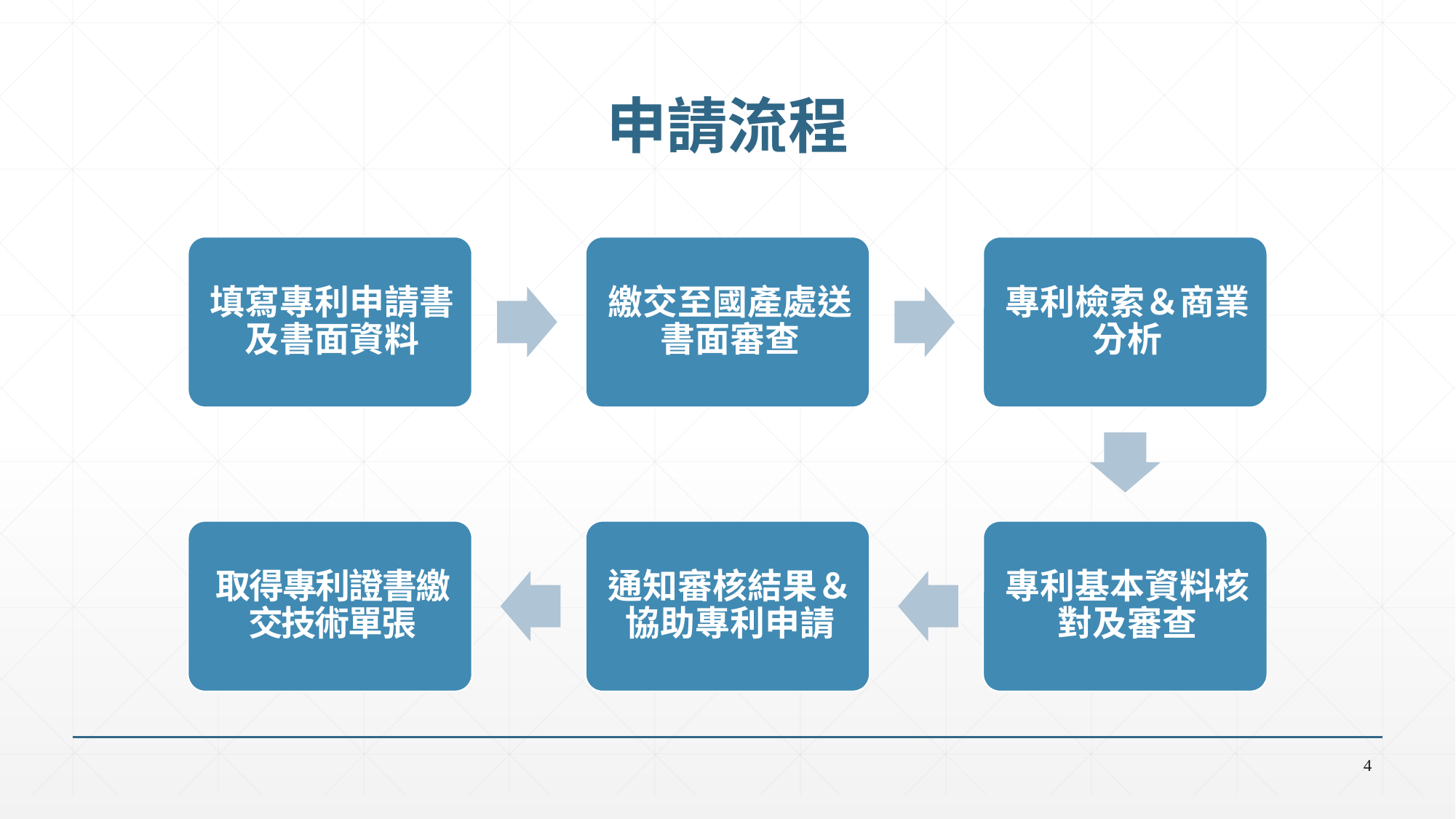

# 申請流程
填寫專利申請書及書面資料

繳交至國產處送書面審查

專利檢索＆商業分析

專利基本資料核對及審查

通知審核結果＆協助專利申請

取得專利證書繳交技術單張
4